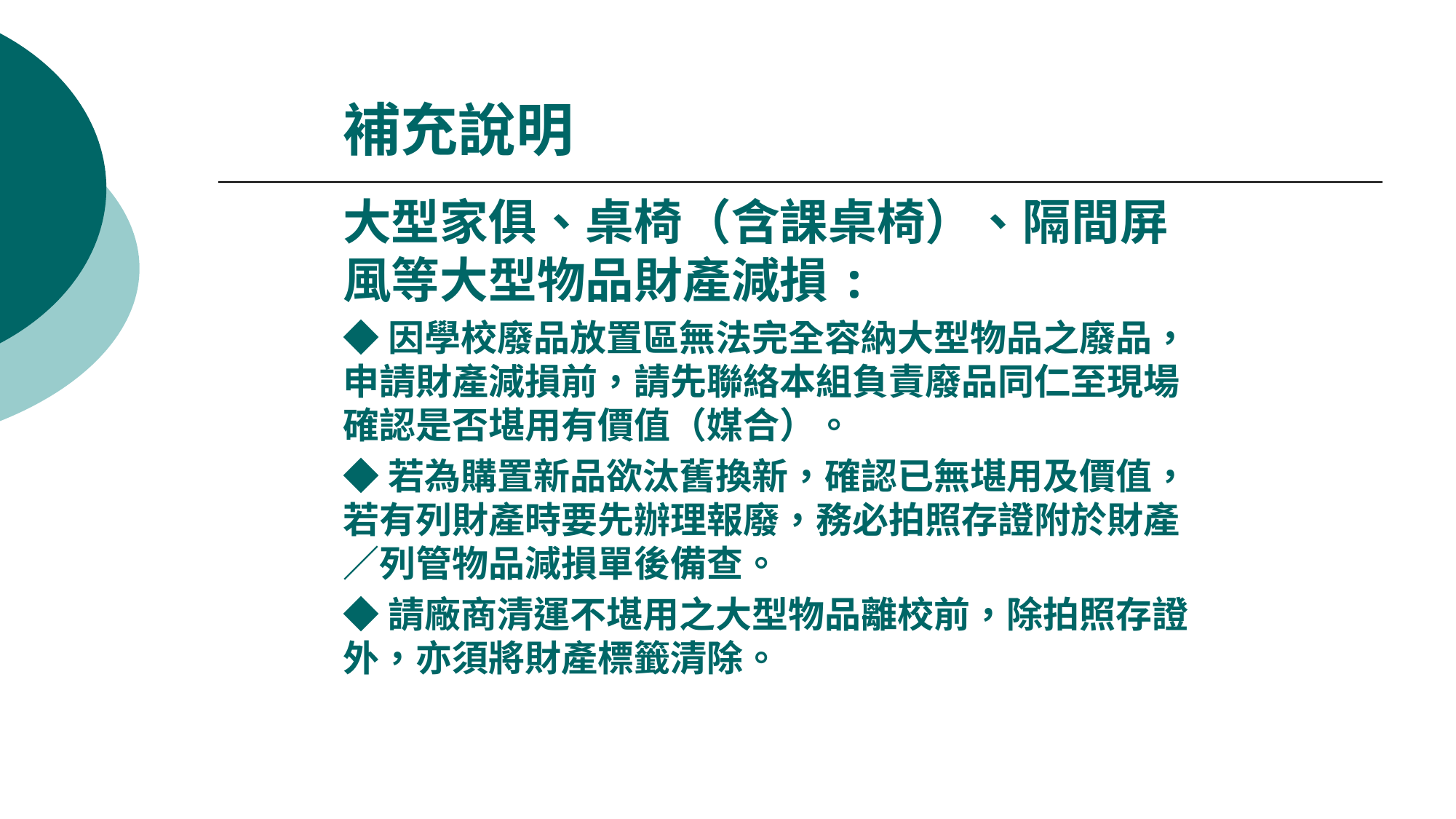

補充說明
大型家俱、桌椅（含課桌椅）、隔間屏風等大型物品財產減損:
◆因學校廢品放置區無法完全容納大型物品之廢品，申請財產減損前，請先聯絡本組負責廢品同仁至現場確認是否堪用有價值（媒合）。
◆若為購置新品欲汰舊換新，確認已無堪用及價值，若有列財產時要先辦理報廢，務必拍照存證附於財產／列管物品減損單後備查。
◆請廠商清運不堪用之大型物品離校前，除拍照存證外，亦須將財產標籤清除。